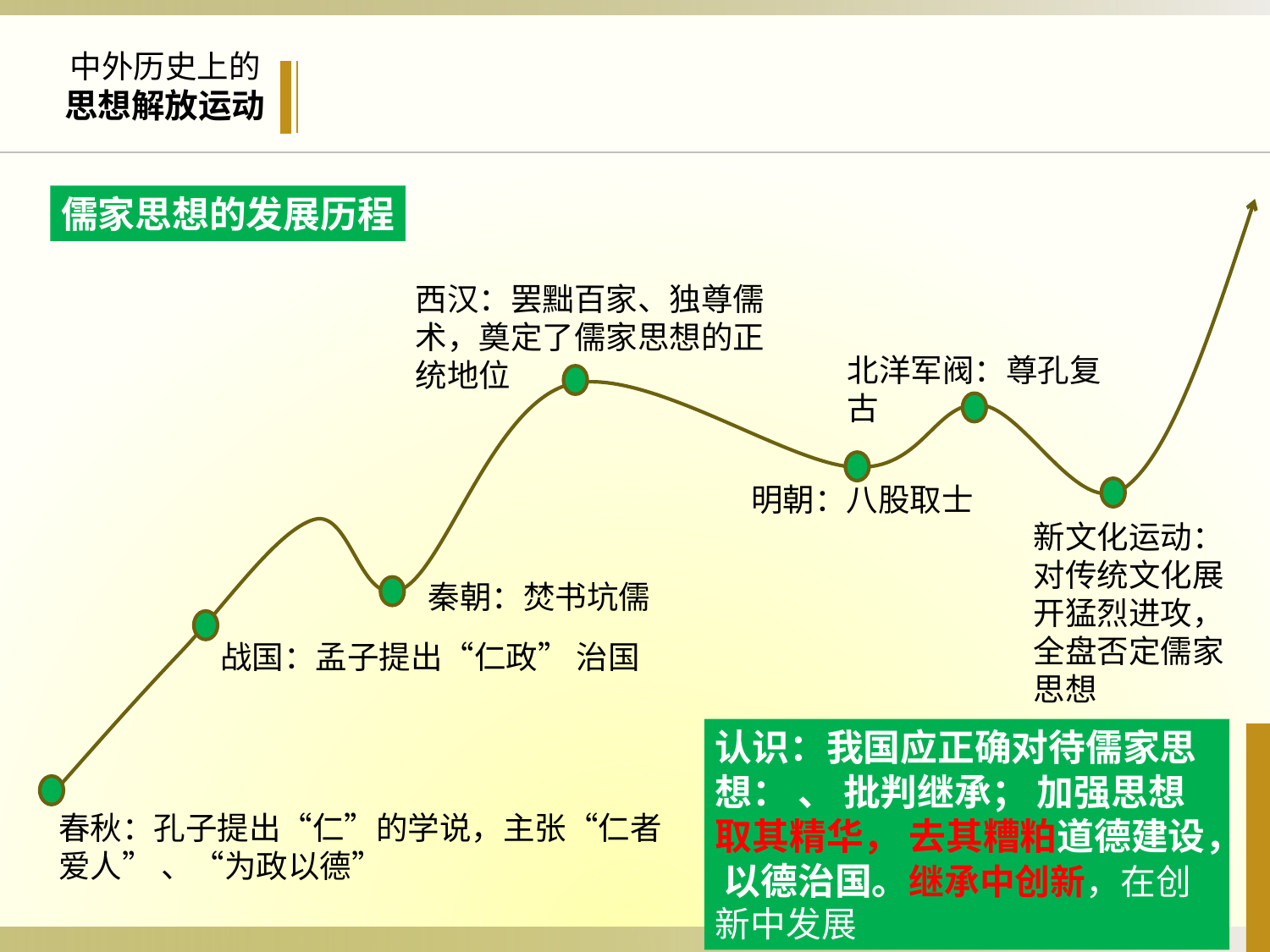

中外历史上的
思想解放运动
儒家思想的发展历程

西汉：罢黜百家、独尊儒术，奠定了儒家思想的正统地位
北洋军阀：尊孔复古

明朝：八股取士

新文化运动：对传统文化展开猛烈进攻，全盘否定儒家思想
秦朝：焚书坑儒

战国：孟子提出“仁政” 治国
认识：我国应正确对待儒家思想： 、 批判继承； 加强思想取其精华， 去其糟粕道德建设， 以德治国。继承中创新，在创新中发展

春秋：孔子提出“仁”的学说，主张“仁者爱人” 、“为政以德”